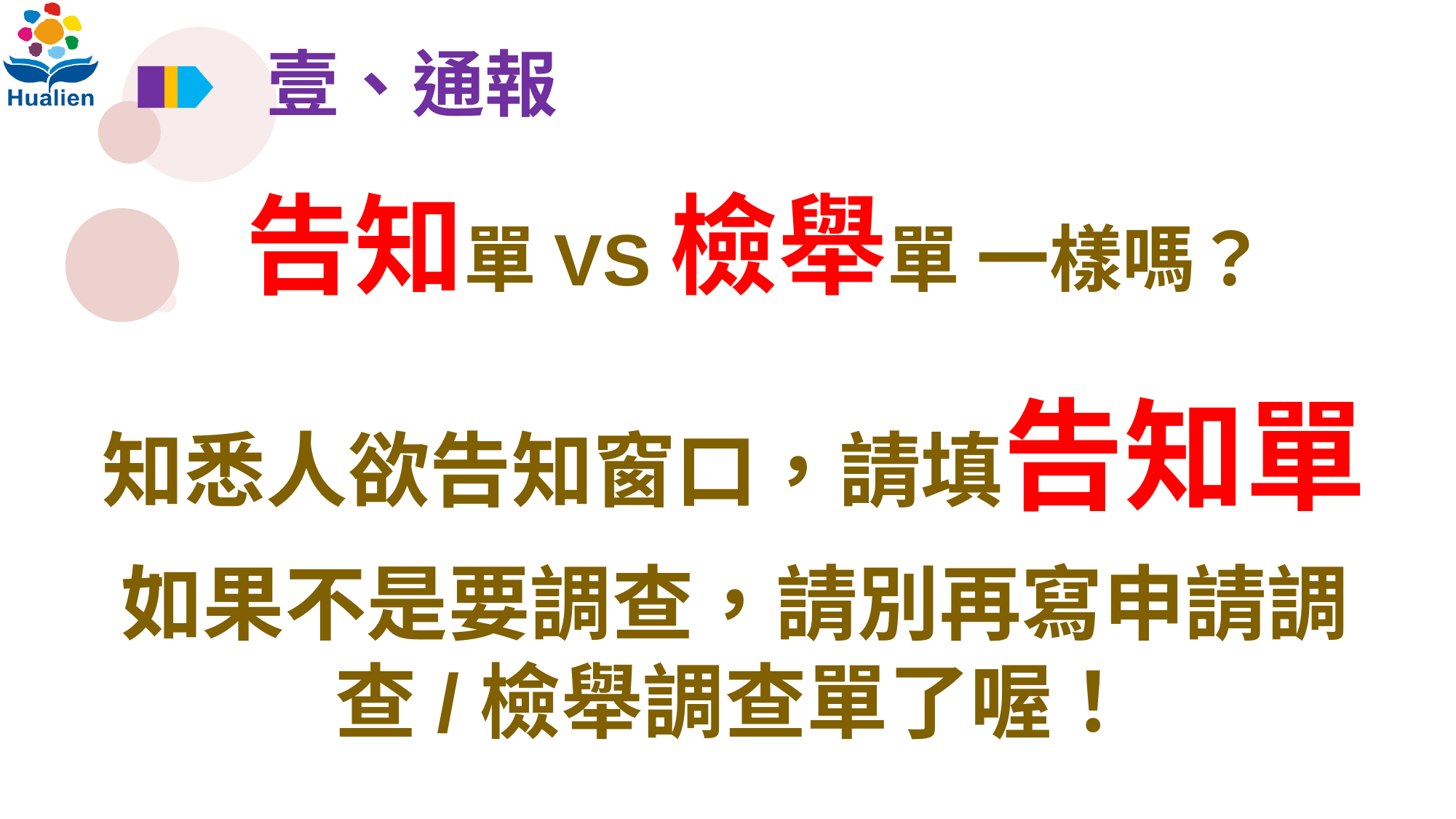

壹、通報

告知單VS檢舉單 一樣嗎？

知悉人欲告知窗口，請填告知單
如果不是要調查，請別再寫申請調查/檢舉調查單了喔！